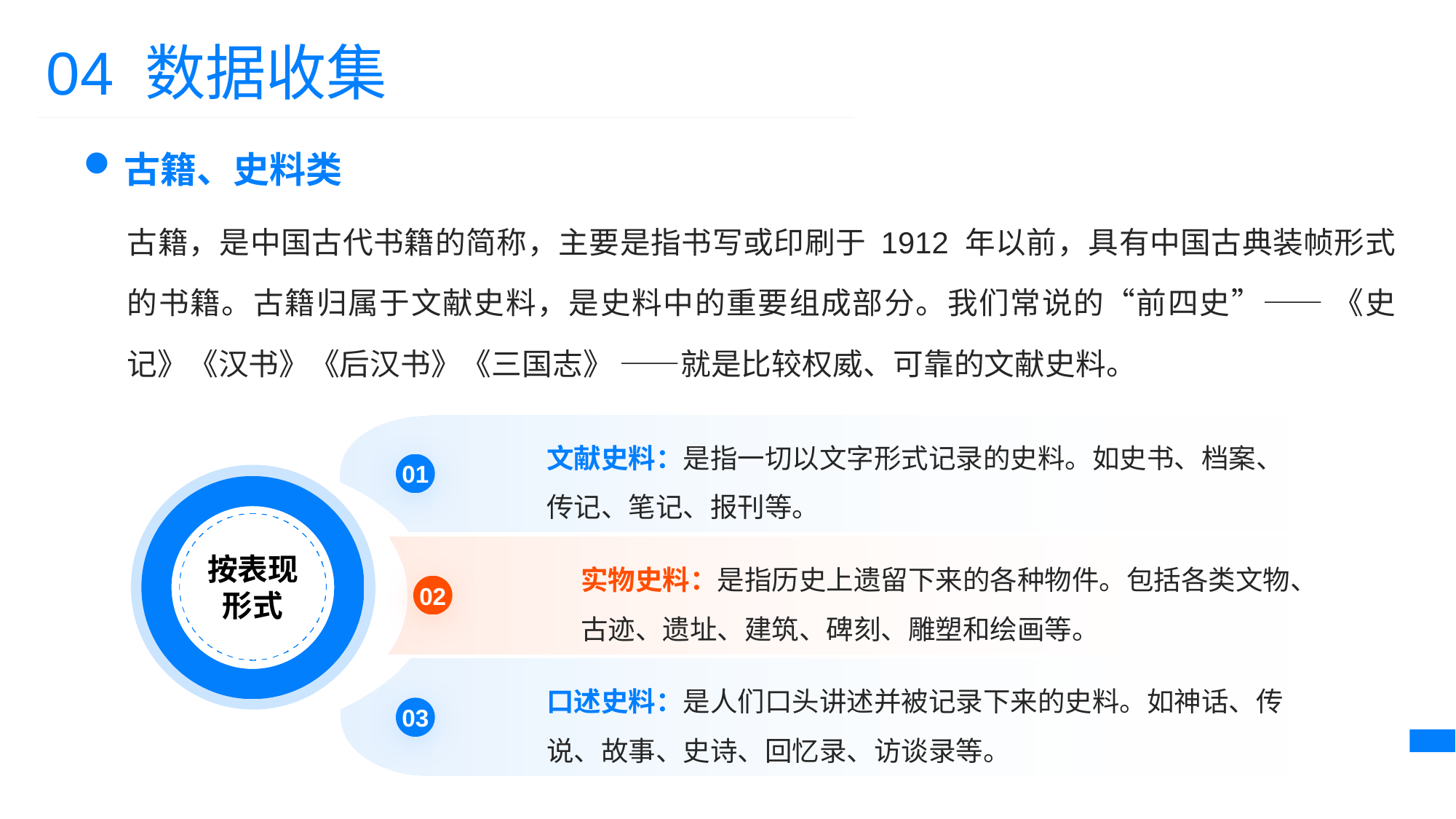

04 数据收集
古籍、史料类
古籍，是中国古代书籍的简称，主要是指书写或印刷于 1912 年以前，具有中国古典装帧形式的书籍。古籍归属于文献史料，是史料中的重要组成部分。我们常说的“前四史”—— 《史记》《汉书》《后汉书》《三国志》 ——就是比较权威、可靠的文献史料。
文献史料：是指一切以文字形式记录的史料。如史书、档案、传记、笔记、报刊等。
01

按表现
形式
实物史料：是指历史上遗留下来的各种物件。包括各类文物、古迹、遗址、建筑、碑刻、雕塑和绘画等。
02
口述史料：是人们口头讲述并被记录下来的史料。如神话、传说、故事、史诗、回忆录、访谈录等。
03